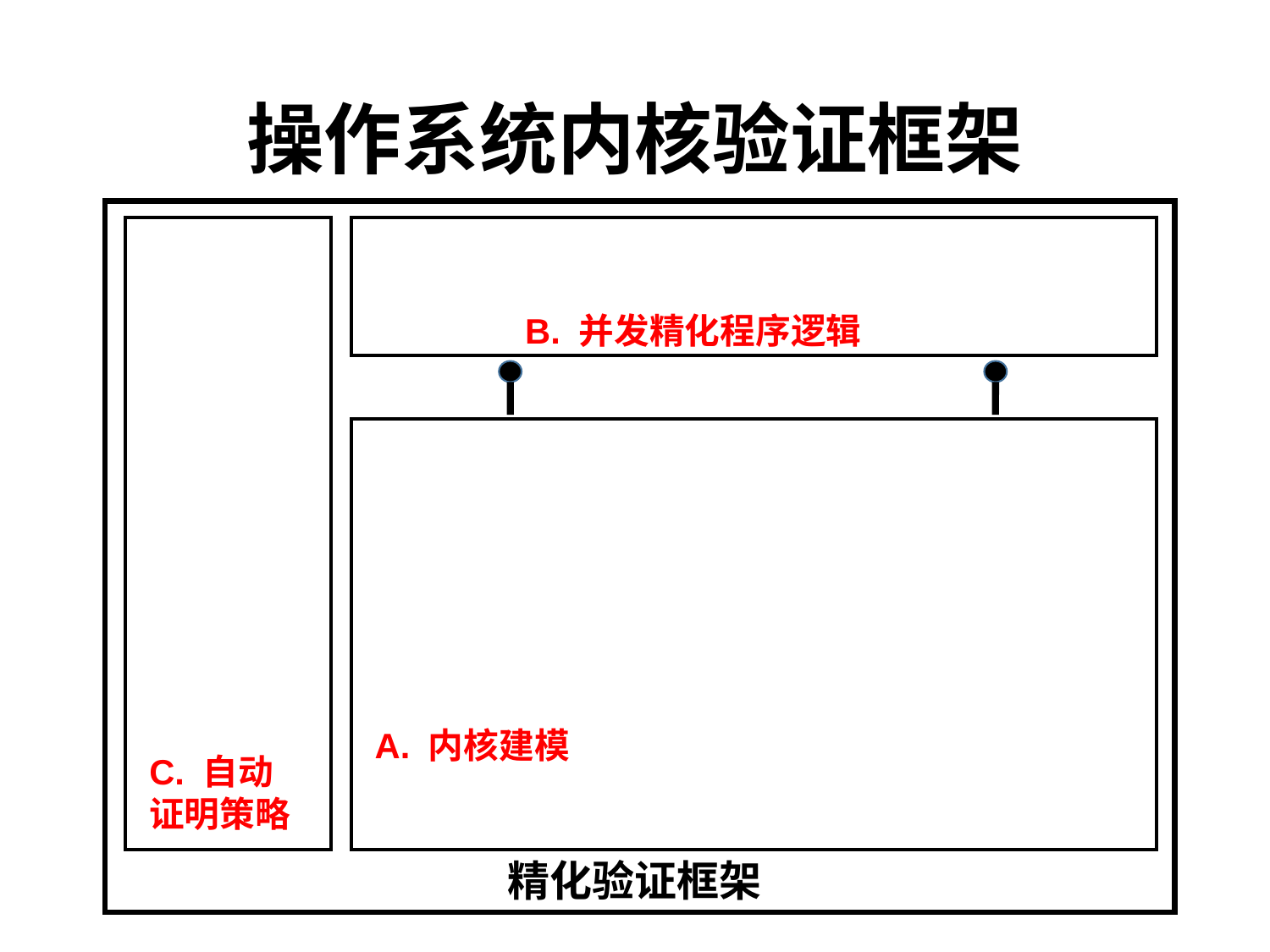

# 操作系统内核验证框架

B. 并发精化程序逻辑

A. 内核建模
C. 自动
证明策略
精化验证框架